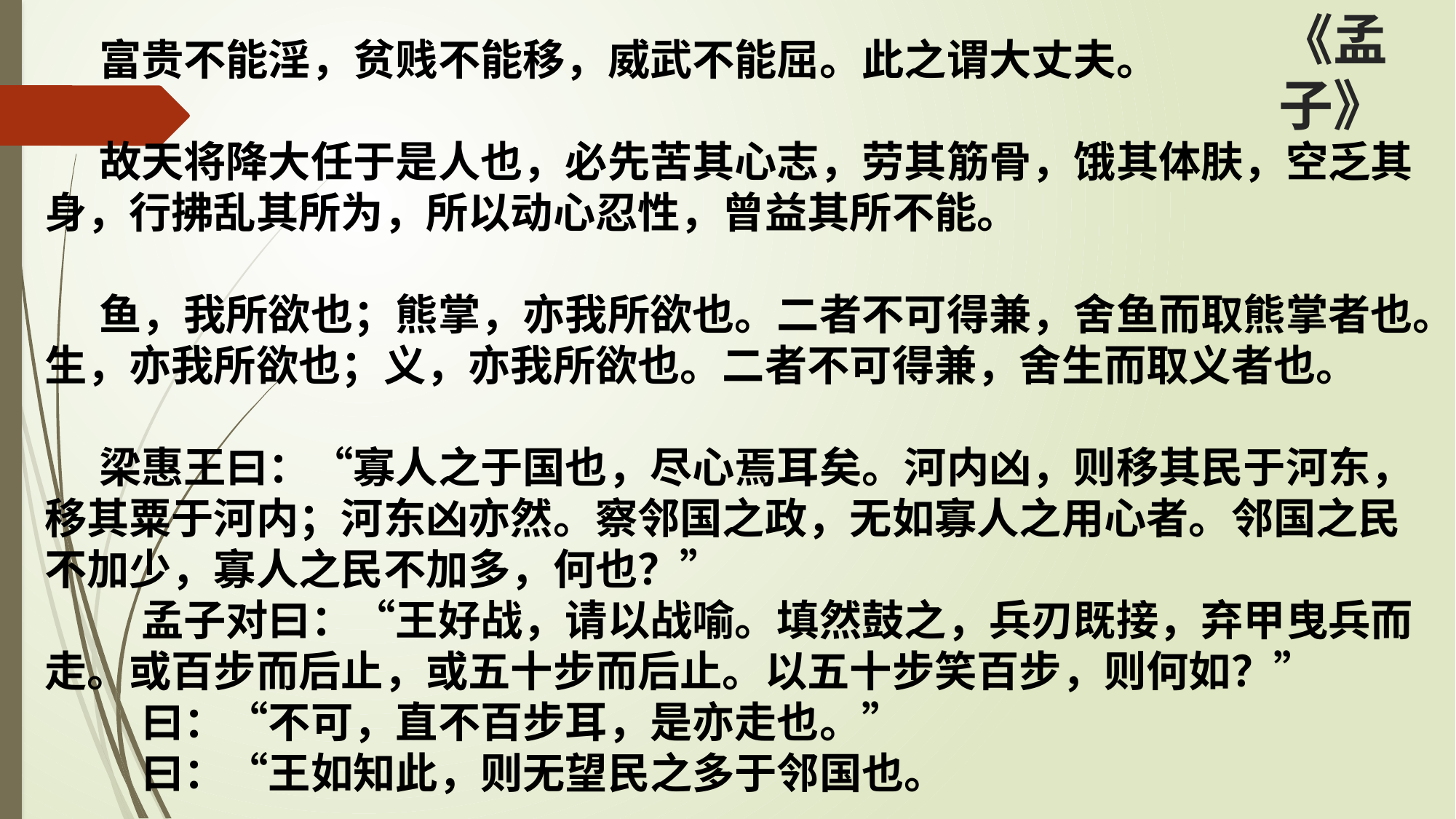

《孟子》
富贵不能淫，贫贱不能移，威武不能屈。此之谓大丈夫。

故天将降大任于是人也，必先苦其心志，劳其筋骨，饿其体肤，空乏其身，行拂乱其所为，所以动心忍性，曾益其所不能。

鱼，我所欲也；熊掌，亦我所欲也。二者不可得兼，舍鱼而取熊掌者也。生，亦我所欲也；义，亦我所欲也。二者不可得兼，舍生而取义者也。

梁惠王曰：“寡人之于国也，尽心焉耳矣。河内凶，则移其民于河东，移其粟于河内；河东凶亦然。察邻国之政，无如寡人之用心者。邻国之民不加少，寡人之民不加多，何也？”
　孟子对曰：“王好战，请以战喻。填然鼓之，兵刃既接，弃甲曳兵而走。或百步而后止，或五十步而后止。以五十步笑百步，则何如？”
　曰：“不可，直不百步耳，是亦走也。”
　曰：“王如知此，则无望民之多于邻国也。